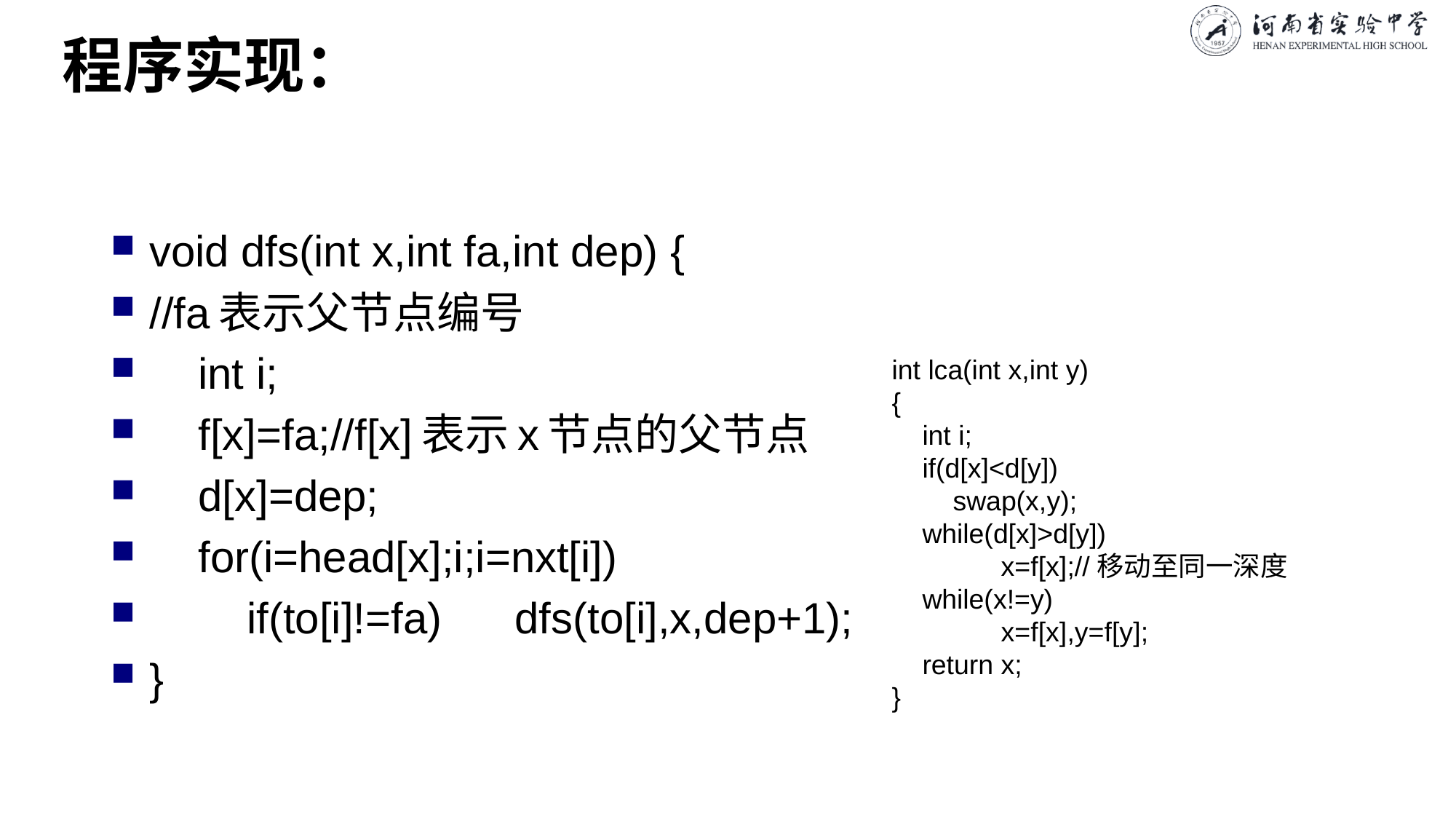

# 程序实现：
void dfs(int x,int fa,int dep) {
//fa表示父节点编号
    int i;
    f[x]=fa;//f[x]表示x节点的父节点
    d[x]=dep;
    for(i=head[x];i;i=nxt[i])
        if(to[i]!=fa)      dfs(to[i],x,dep+1);
}

int lca(int x,int y)
{
    int i;
    if(d[x]<d[y])
        swap(x,y);
    while(d[x]>d[y])
    	x=f[x];//移动至同一深度
    while(x!=y)
    	x=f[x],y=f[y];
    return x;
}